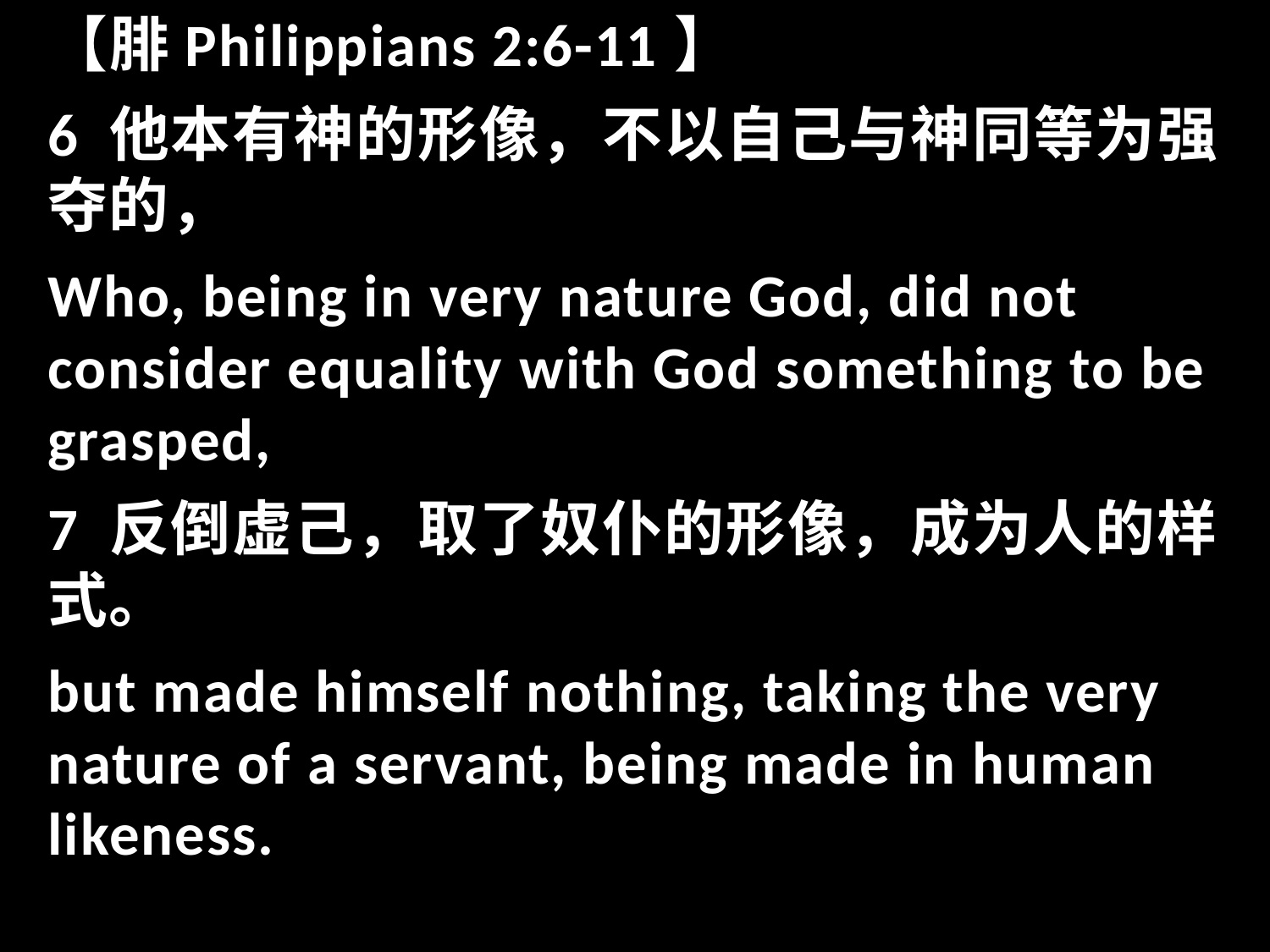

【腓Philippians 2:6-11】
6 他本有神的形像，不以自己与神同等为强夺的，
Who, being in very nature God, did not consider equality with God something to be grasped,
7 反倒虚己，取了奴仆的形像，成为人的样式。
but made himself nothing, taking the very nature of a servant, being made in human likeness.